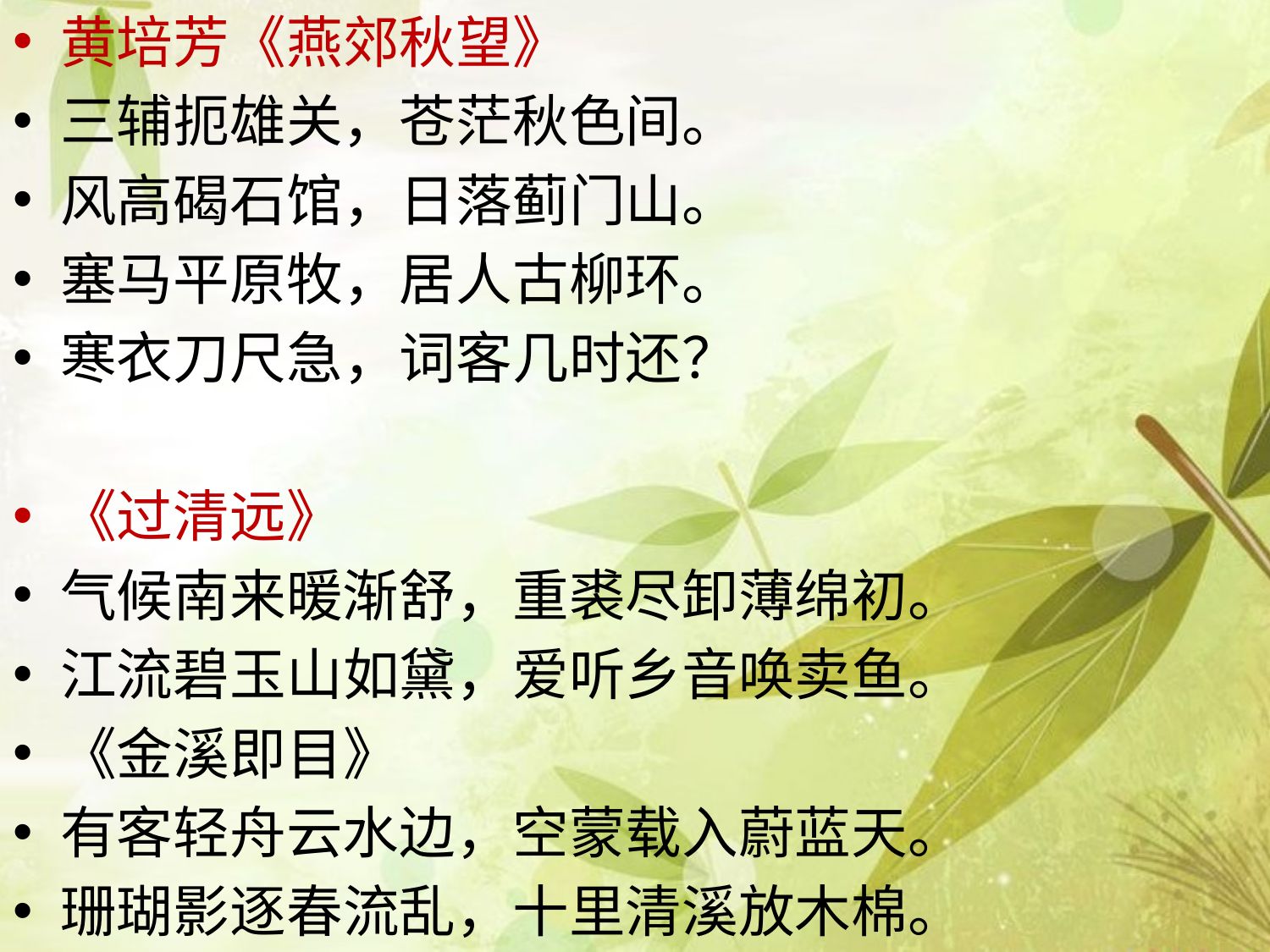

黄培芳《燕郊秋望》
三辅扼雄关，苍茫秋色间。
风高碣石馆，日落蓟门山。
塞马平原牧，居人古柳环。
寒衣刀尺急，词客几时还？

《过清远》
气候南来暖渐舒，重裘尽卸薄绵初。
江流碧玉山如黛，爱听乡音唤卖鱼。
《金溪即目》
有客轻舟云水边，空蒙载入蔚蓝天。
珊瑚影逐春流乱，十里清溪放木棉。